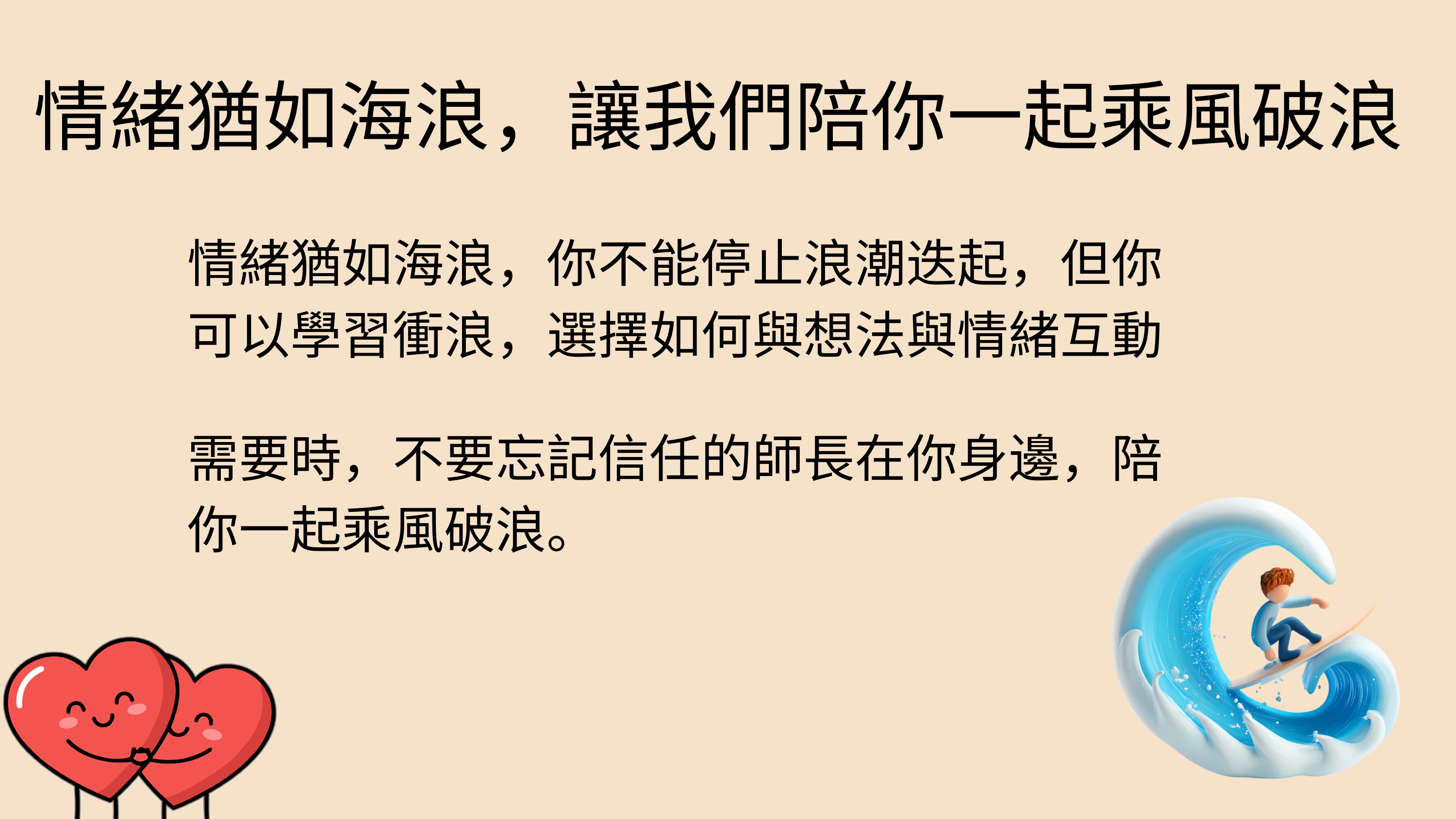

情緒猶如海浪，讓我們陪你一起乘風破浪
情緒猶如海浪，你不能停止浪潮迭起，但你可以學習衝浪，選擇如何與想法與情緒互動
需要時，不要忘記信任的師長在你身邊，陪你一起乘風破浪。